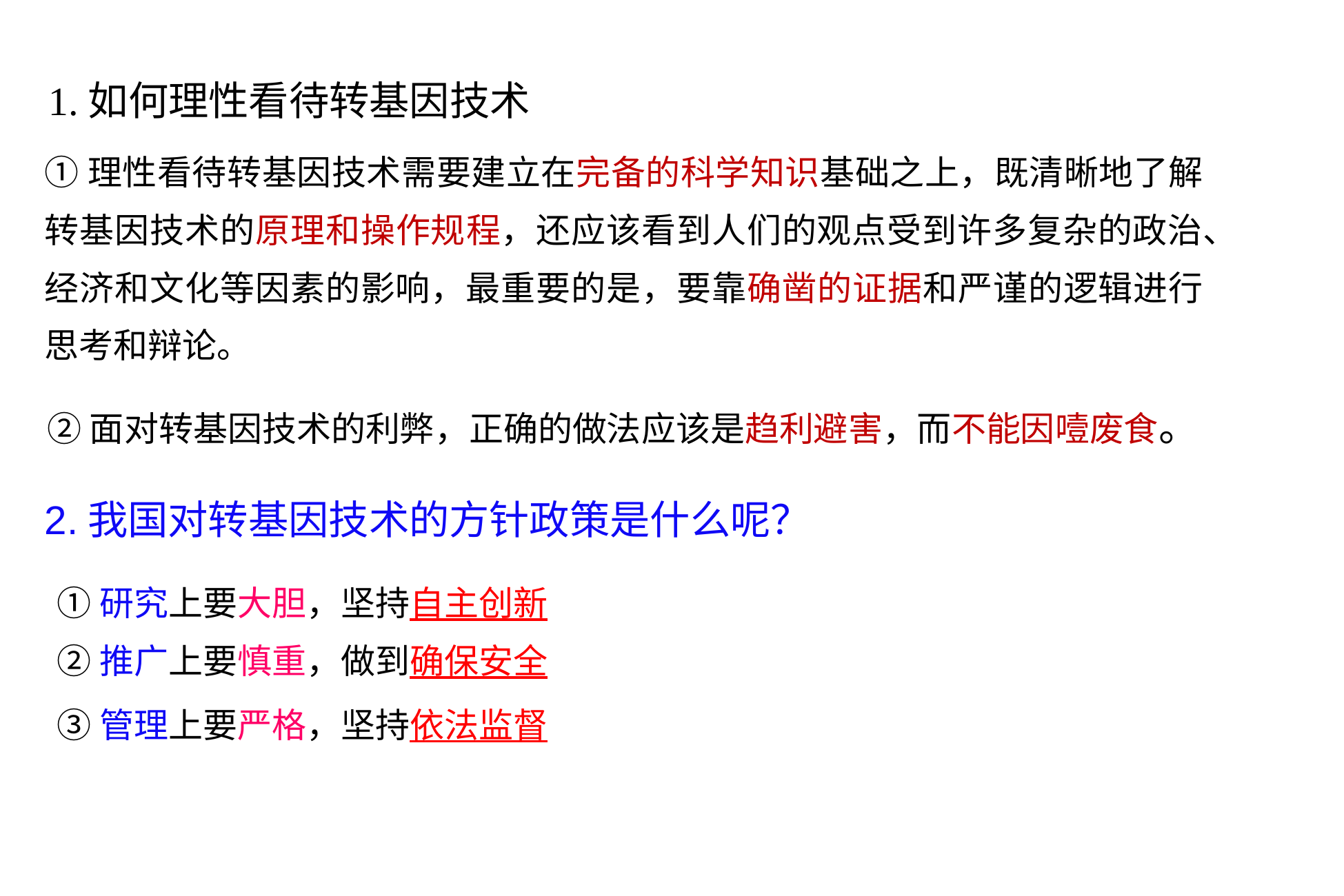

1.如何理性看待转基因技术
①理性看待转基因技术需要建立在完备的科学知识基础之上，既清晰地了解转基因技术的原理和操作规程，还应该看到人们的观点受到许多复杂的政治、经济和文化等因素的影响，最重要的是，要靠确凿的证据和严谨的逻辑进行思考和辩论。
②面对转基因技术的利弊，正确的做法应该是趋利避害，而不能因噎废食。
2.我国对转基因技术的方针政策是什么呢？
①研究上要大胆，坚持自主创新
②推广上要慎重，做到确保安全
③管理上要严格，坚持依法监督